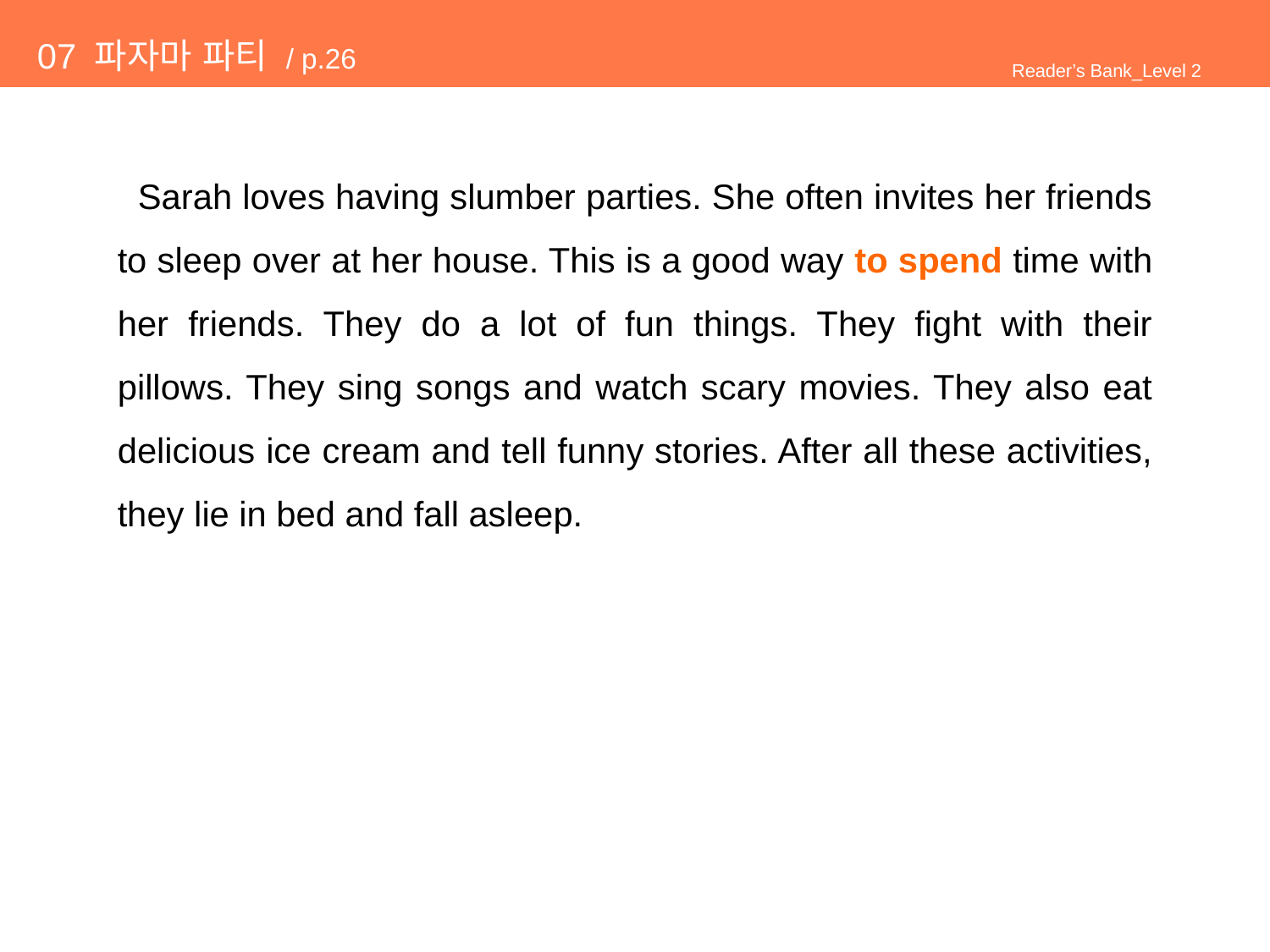

# 07 파자마 파티 / p.26
Reader’s Bank_Level 2

  Sarah loves having slumber parties. She often invites her friends to sleep over at her house. This is a good way to spend time with her friends. They do a lot of fun things. They fight with their pillows. They sing songs and watch scary movies. They also eat delicious ice cream and tell funny stories. After all these activities, they lie in bed and fall asleep.